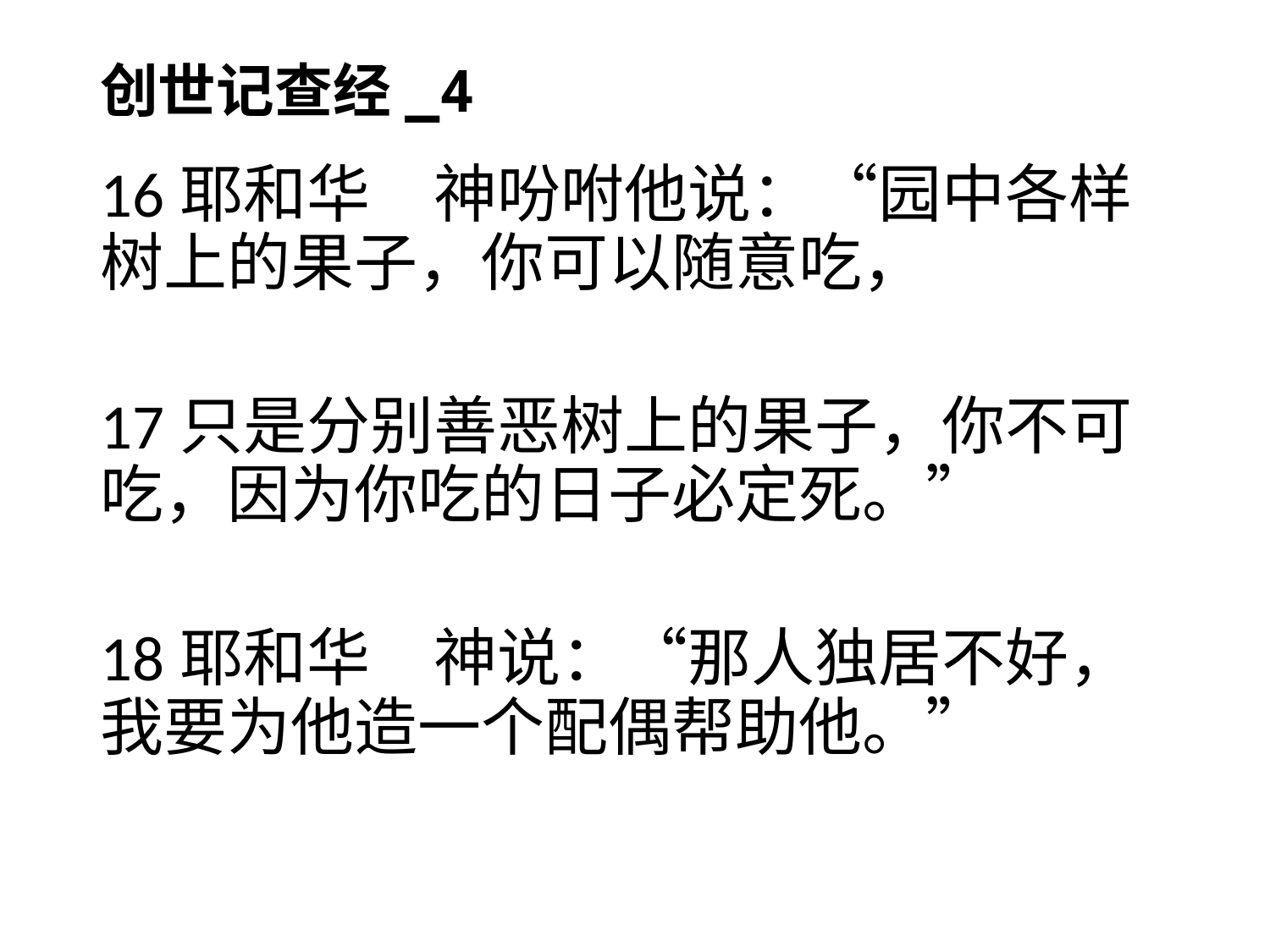

# 创世记查经_4
16耶和华　神吩咐他说：“园中各样树上的果子，你可以随意吃，

17只是分别善恶树上的果子，你不可吃，因为你吃的日子必定死。”

18耶和华　神说：“那人独居不好，我要为他造一个配偶帮助他。”